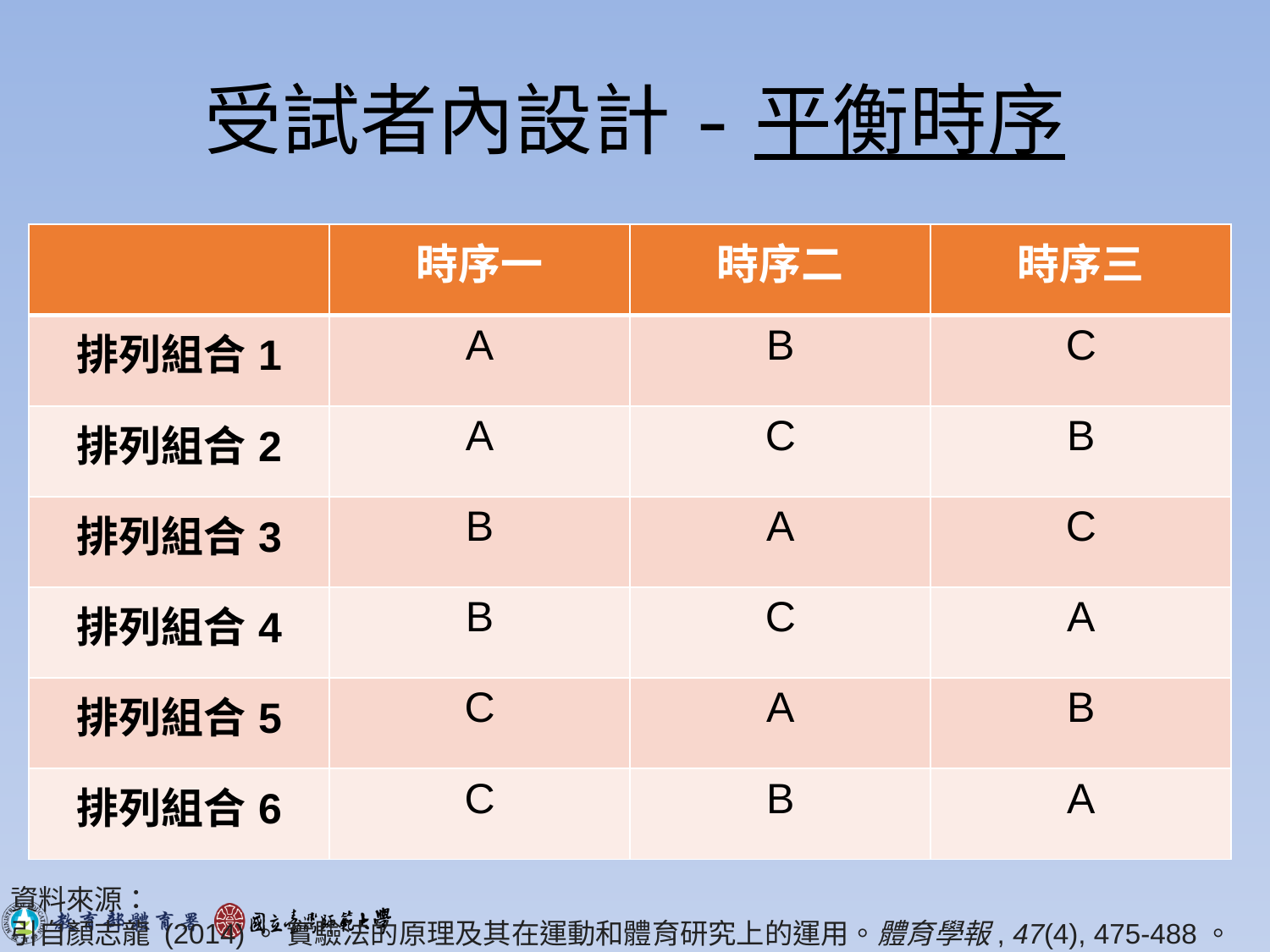

# 受試者內設計-平衡時序
|  | 時序一 | 時序二 | 時序三 |
| --- | --- | --- | --- |
| 排列組合1 | A | B | C |
| 排列組合2 | A | C | B |
| 排列組合3 | B | A | C |
| 排列組合4 | B | C | A |
| 排列組合5 | C | A | B |
| 排列組合6 | C | B | A |
資料來源：
引自顏志龍 (2014)。 實驗法的原理及其在運動和體育研究上的運用。體育學報, 47(4), 475-488。